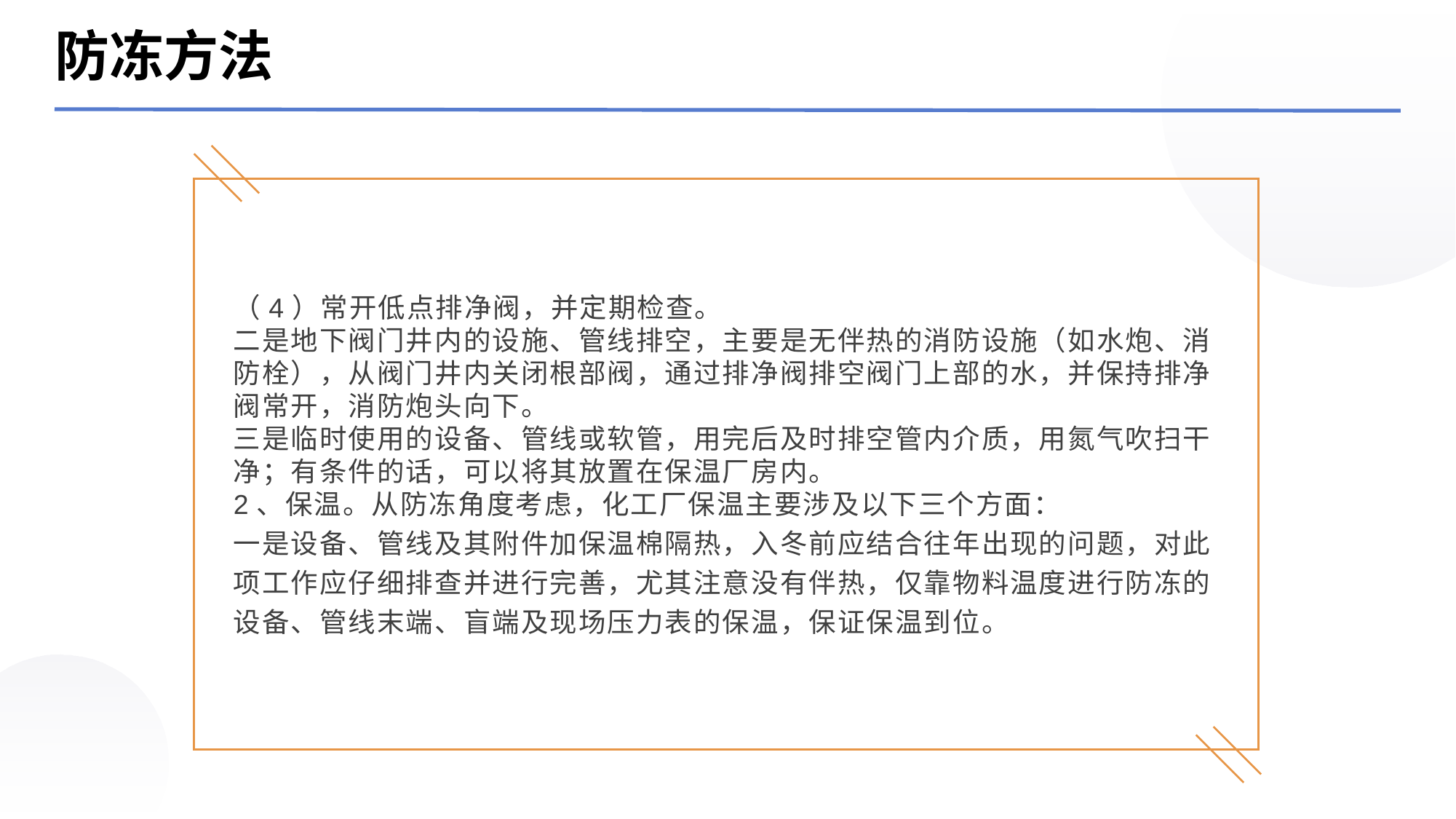

防冻方法

（4）常开低点排净阀，并定期检查。
二是地下阀门井内的设施、管线排空，主要是无伴热的消防设施（如水炮、消防栓），从阀门井内关闭根部阀，通过排净阀排空阀门上部的水，并保持排净阀常开，消防炮头向下。
三是临时使用的设备、管线或软管，用完后及时排空管内介质，用氮气吹扫干净；有条件的话，可以将其放置在保温厂房内。
2、保温。从防冻角度考虑，化工厂保温主要涉及以下三个方面：
一是设备、管线及其附件加保温棉隔热，入冬前应结合往年出现的问题，对此项工作应仔细排查并进行完善，尤其注意没有伴热，仅靠物料温度进行防冻的设备、管线末端、盲端及现场压力表的保温，保证保温到位。